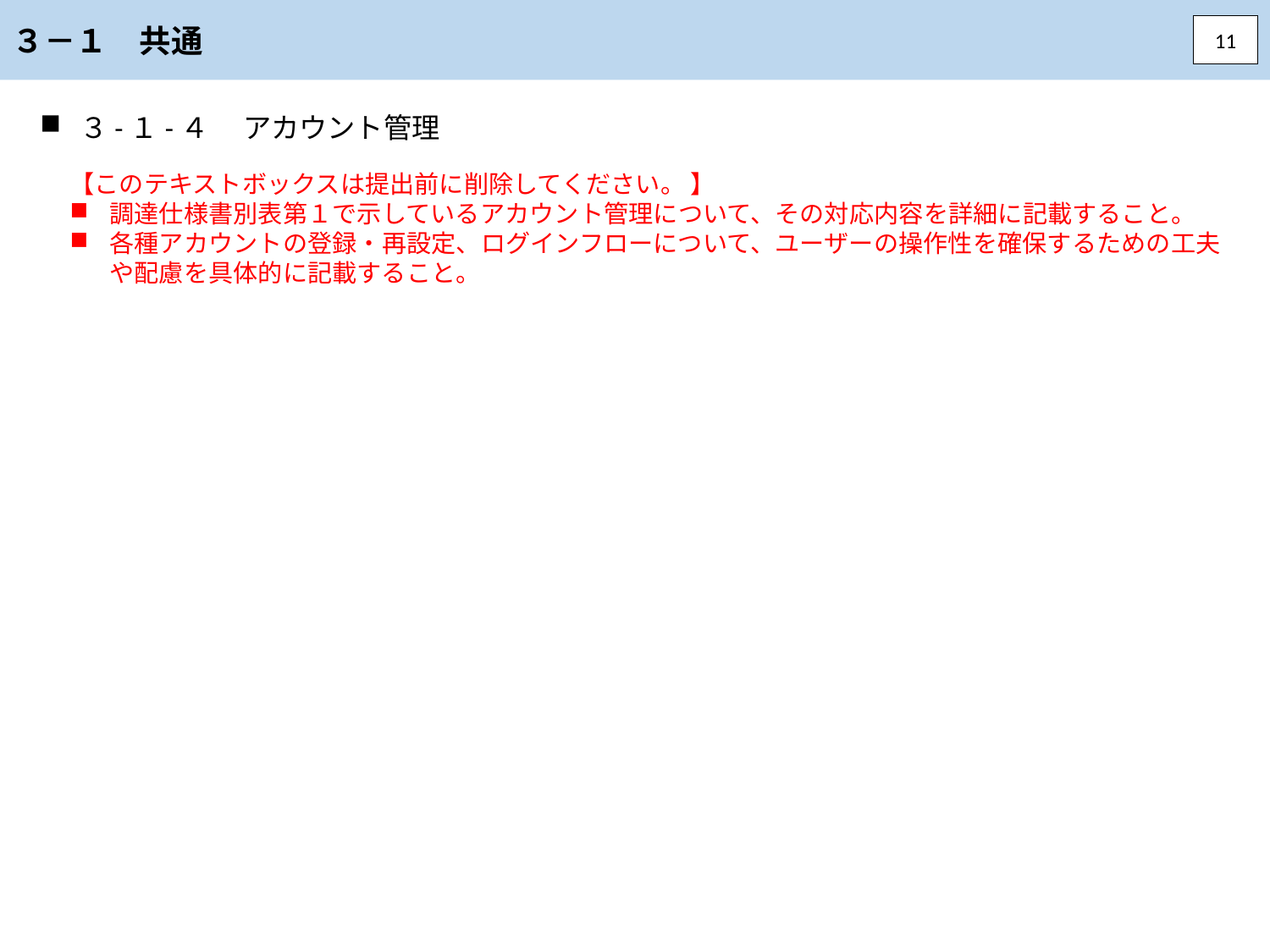

３－１　共通
11
３-１-４ 　アカウント管理
【このテキストボックスは提出前に削除してください。 】
調達仕様書別表第１で示しているアカウント管理について、その対応内容を詳細に記載すること。
各種アカウントの登録・再設定、ログインフローについて、ユーザーの操作性を確保するための工夫や配慮を具体的に記載すること。